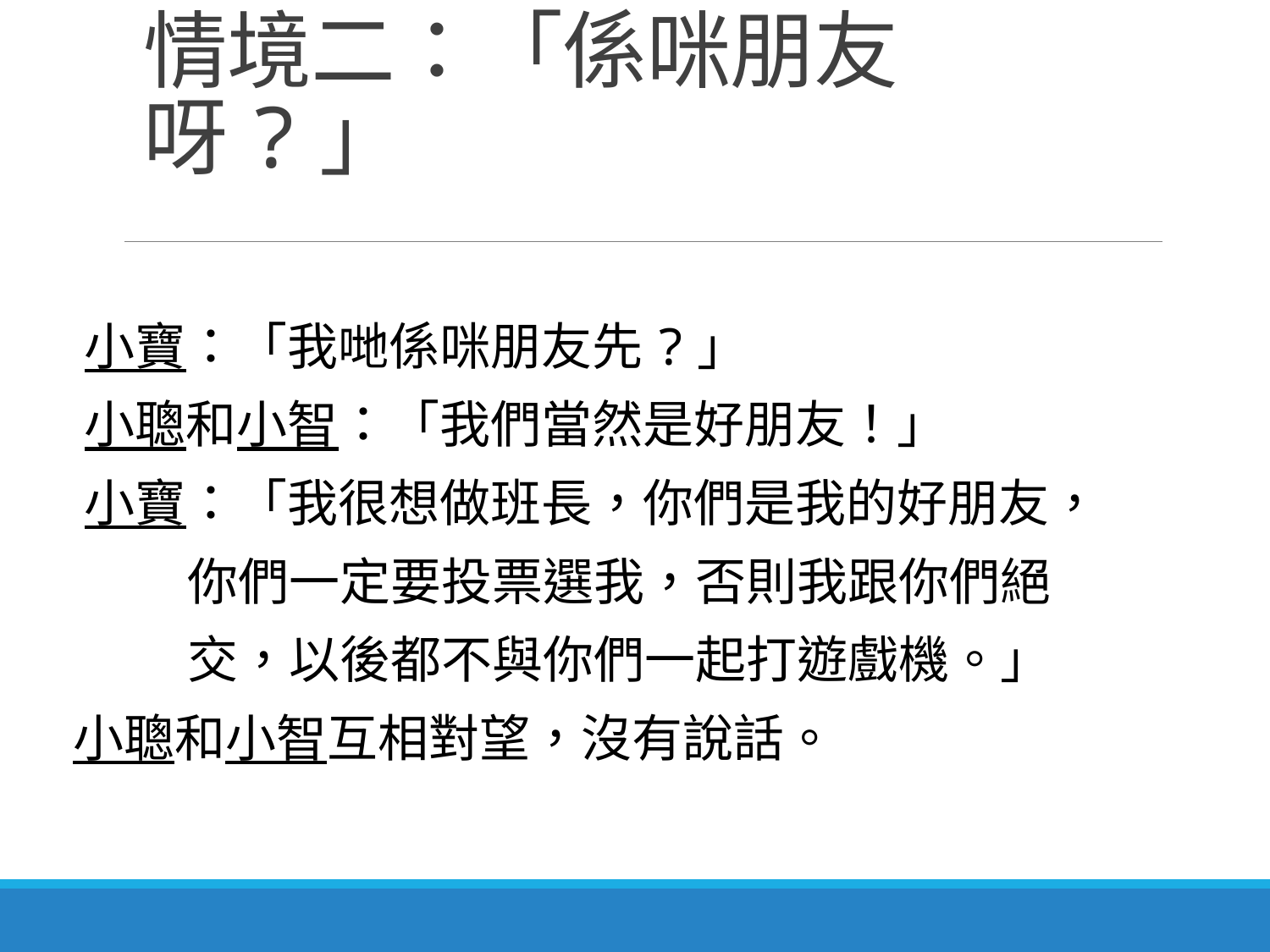

# 情境二：「係咪朋友呀?」

小寶：「我哋係咪朋友先?」
小聰和小智：「我們當然是好朋友！」
小寶：「我很想做班長，你們是我的好朋友，
        你們一定要投票選我，否則我跟你們絕
        交，以後都不與你們一起打遊戲機。」
小聰和小智互相對望，沒有說話。